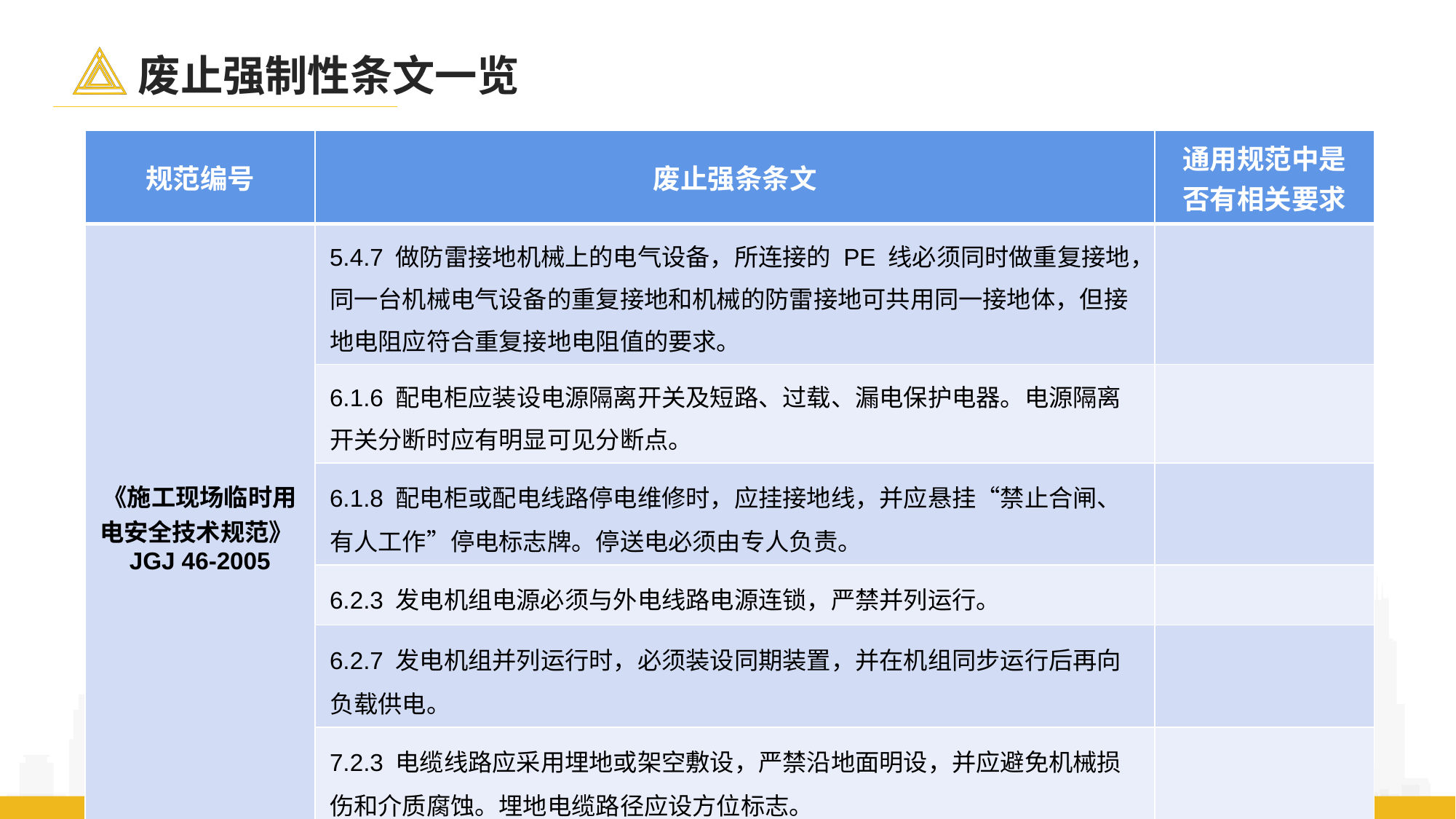

废止强制性条文一览

| 规范编号 | 废止强条条文 | 通用规范中是否有相关要求 |
| --- | --- | --- |
| 《施工现场临时用电安全技术规范》JGJ 46-2005 | 5.4.7 做防雷接地机械上的电气设备，所连接的 PE 线必须同时做重复接地，同一台机械电气设备的重复接地和机械的防雷接地可共用同一接地体，但接地电阻应符合重复接地电阻值的要求。 |  |
|  | 6.1.6 配电柜应装设电源隔离开关及短路、过载、漏电保护电器。电源隔离开关分断时应有明显可见分断点。 |  |
|  | 6.1.8 配电柜或配电线路停电维修时，应挂接地线，并应悬挂“禁止合闸、有人工作”停电标志牌。停送电必须由专人负责。 |  |
|  | 6.2.3 发电机组电源必须与外电线路电源连锁，严禁并列运行。 |  |
|  | 6.2.7 发电机组并列运行时，必须装设同期装置，并在机组同步运行后再向负载供电。 |  |
|  | 7.2.3 电缆线路应采用埋地或架空敷设，严禁沿地面明设，并应避免机械损伤和介质腐蚀。埋地电缆路径应设方位标志。 |  |